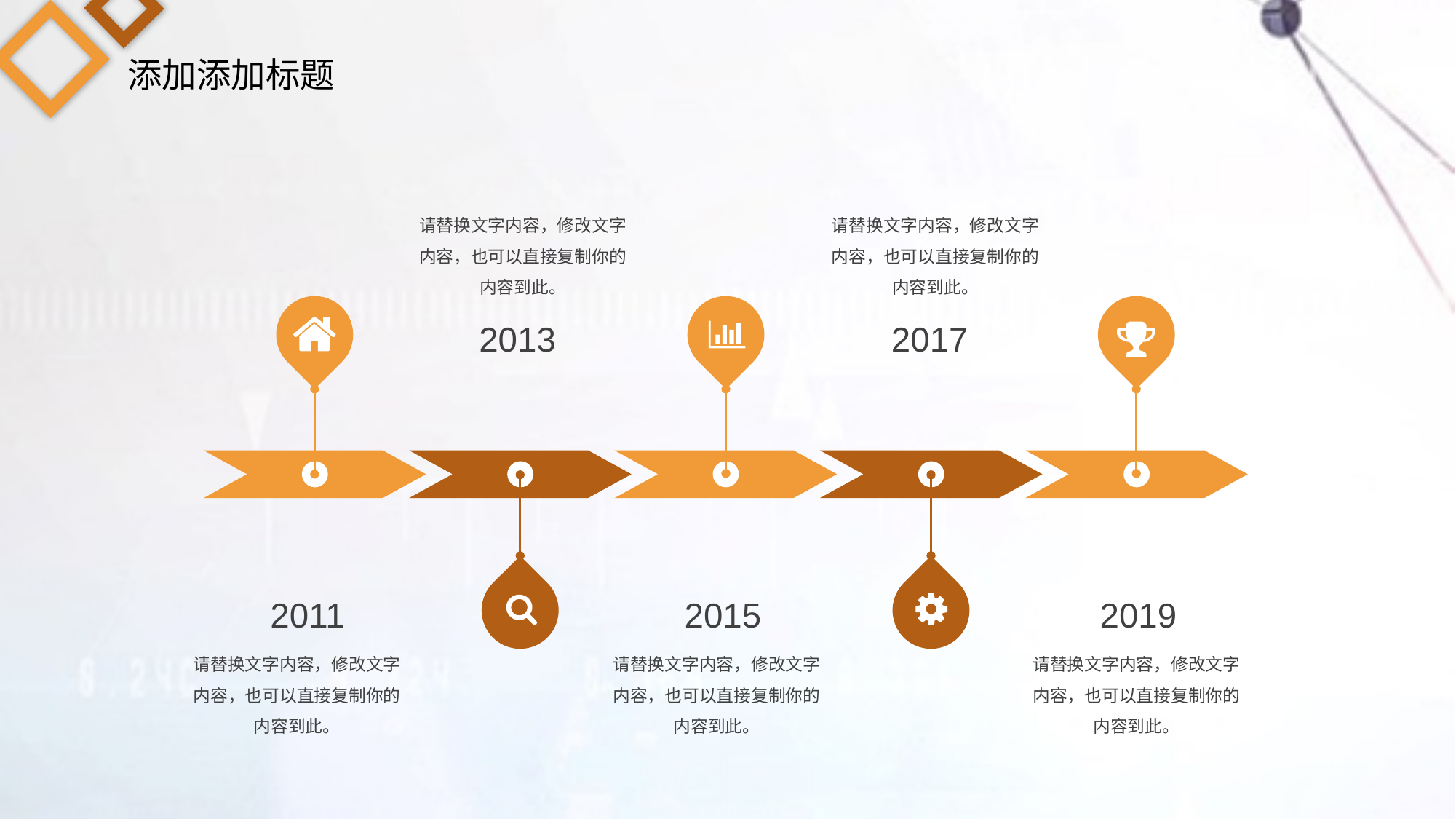

添加添加标题
请替换文字内容，修改文字内容，也可以直接复制你的内容到此。
请替换文字内容，修改文字内容，也可以直接复制你的内容到此。

2013
2017

2011
2015
2019
请替换文字内容，修改文字内容，也可以直接复制你的内容到此。
请替换文字内容，修改文字内容，也可以直接复制你的内容到此。
请替换文字内容，修改文字内容，也可以直接复制你的内容到此。